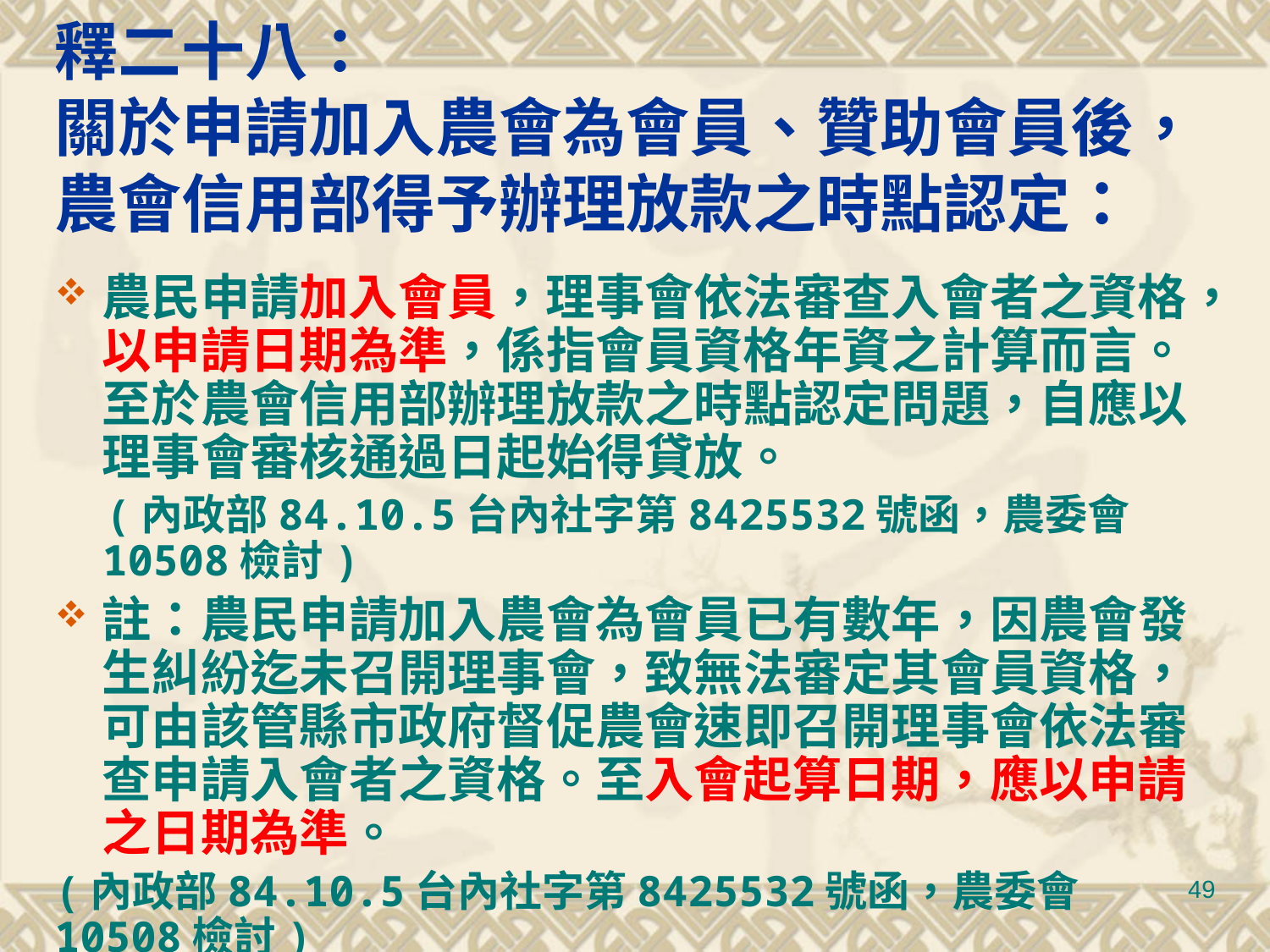

# 釋二十八： 關於申請加入農會為會員、贊助會員後，農會信用部得予辦理放款之時點認定：
農民申請加入會員，理事會依法審查入會者之資格，以申請日期為準，係指會員資格年資之計算而言。至於農會信用部辦理放款之時點認定問題，自應以理事會審核通過日起始得貸放。
  (內政部84.10.5台內社字第8425532號函，農委會10508檢討)
註：農民申請加入農會為會員已有數年，因農會發生糾紛迄未召開理事會，致無法審定其會員資格，可由該管縣市政府督促農會速即召開理事會依法審查申請入會者之資格。至入會起算日期，應以申請之日期為準。
(內政部84.10.5台內社字第8425532號函，農委會10508檢討)
49